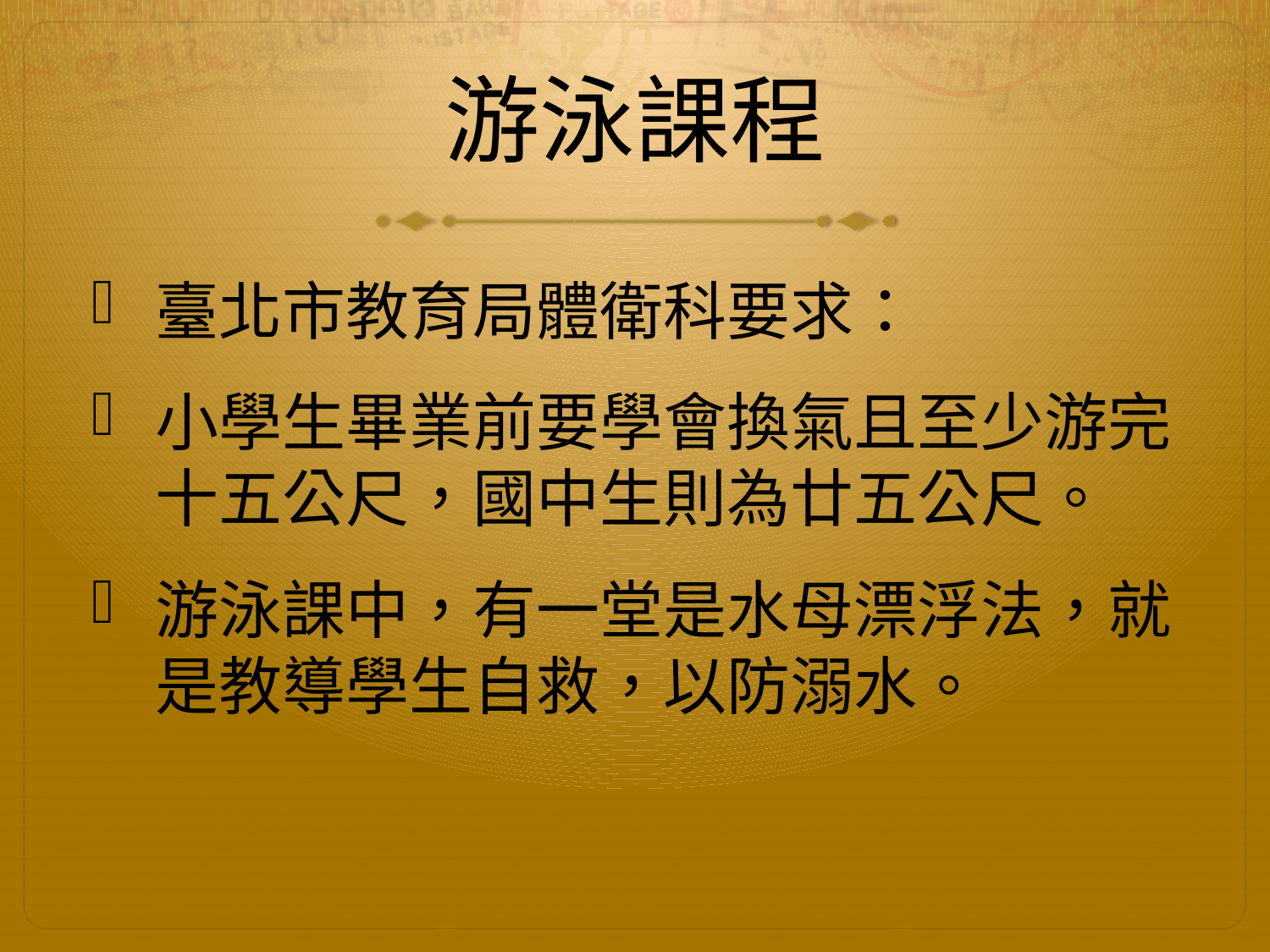

# 游泳課程
臺北市教育局體衛科要求：
小學生畢業前要學會換氣且至少游完十五公尺，國中生則為廿五公尺。
游泳課中，有一堂是水母漂浮法，就是教導學生自救，以防溺水。